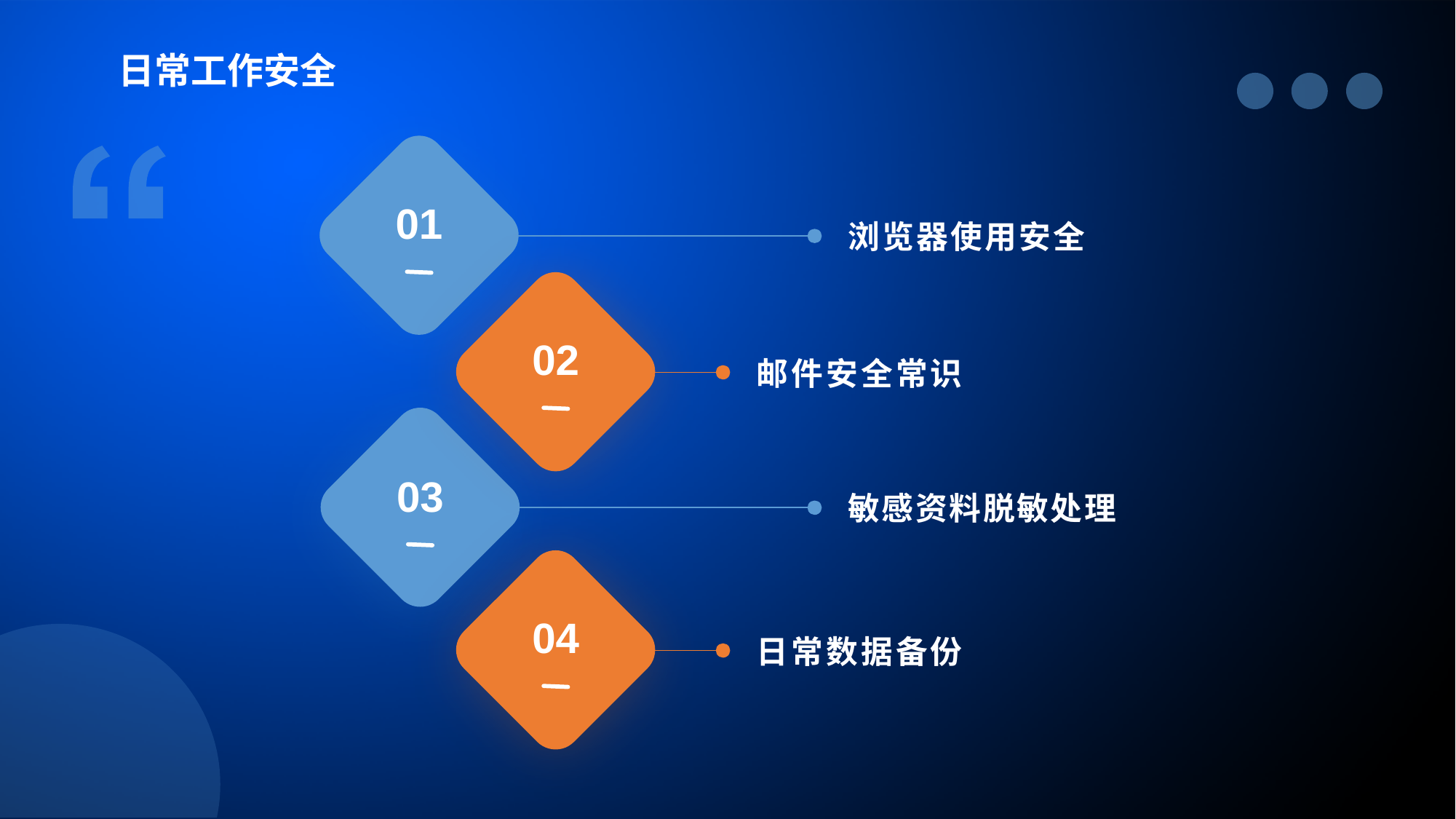

日常工作安全

01

浏览器使用安全

02
邮件安全常识

03
敏感资料脱敏处理

04
日常数据备份